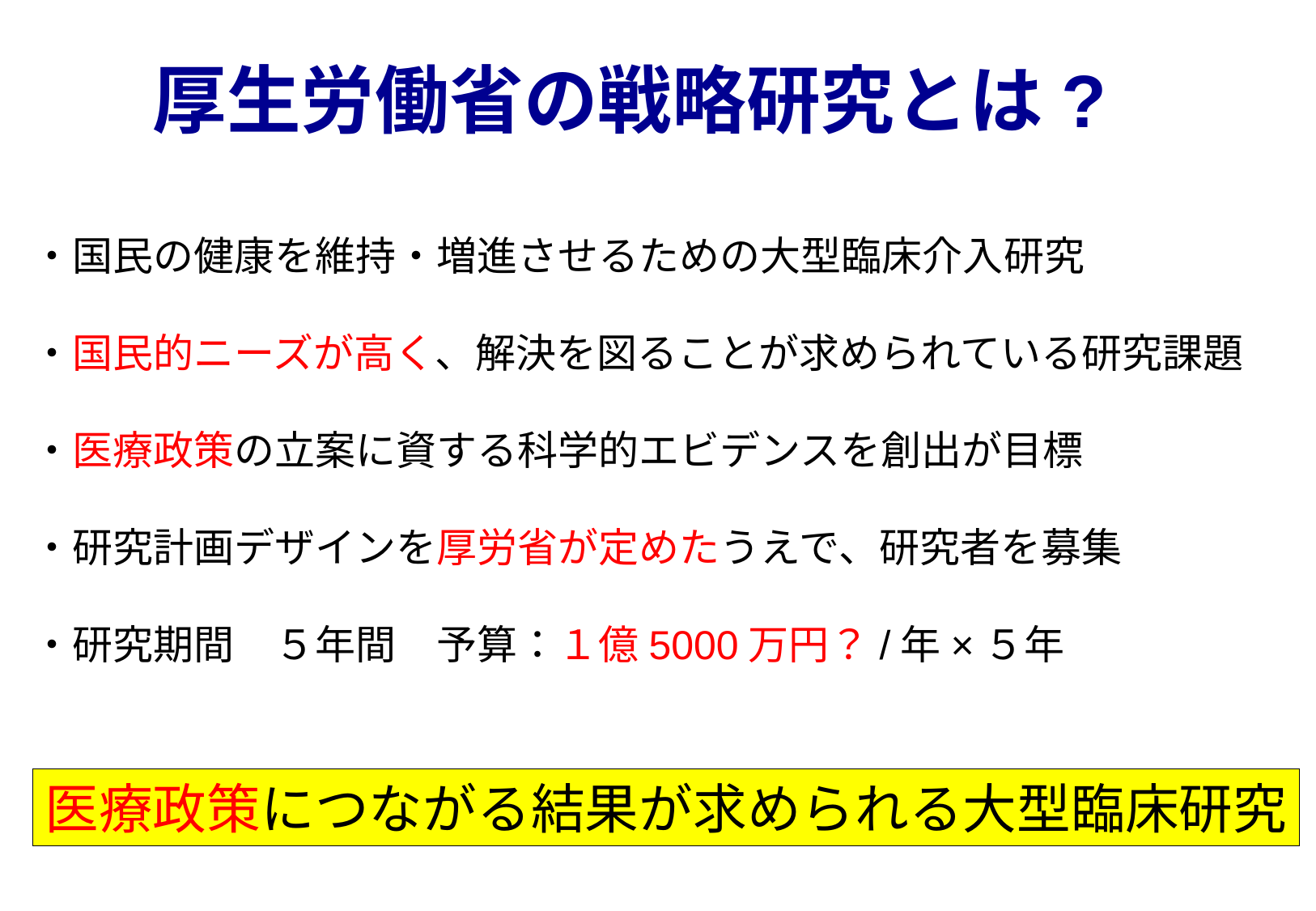

# 厚生労働省の戦略研究とは?
・国民の健康を維持・増進させるための大型臨床介入研究

・国民的ニーズが高く、解決を図ることが求められている研究課題

・医療政策の立案に資する科学的エビデンスを創出が目標

・研究計画デザインを厚労省が定めたうえで、研究者を募集

・研究期間　５年間　予算：１億5000万円？/年×５年
医療政策につながる結果が求められる大型臨床研究